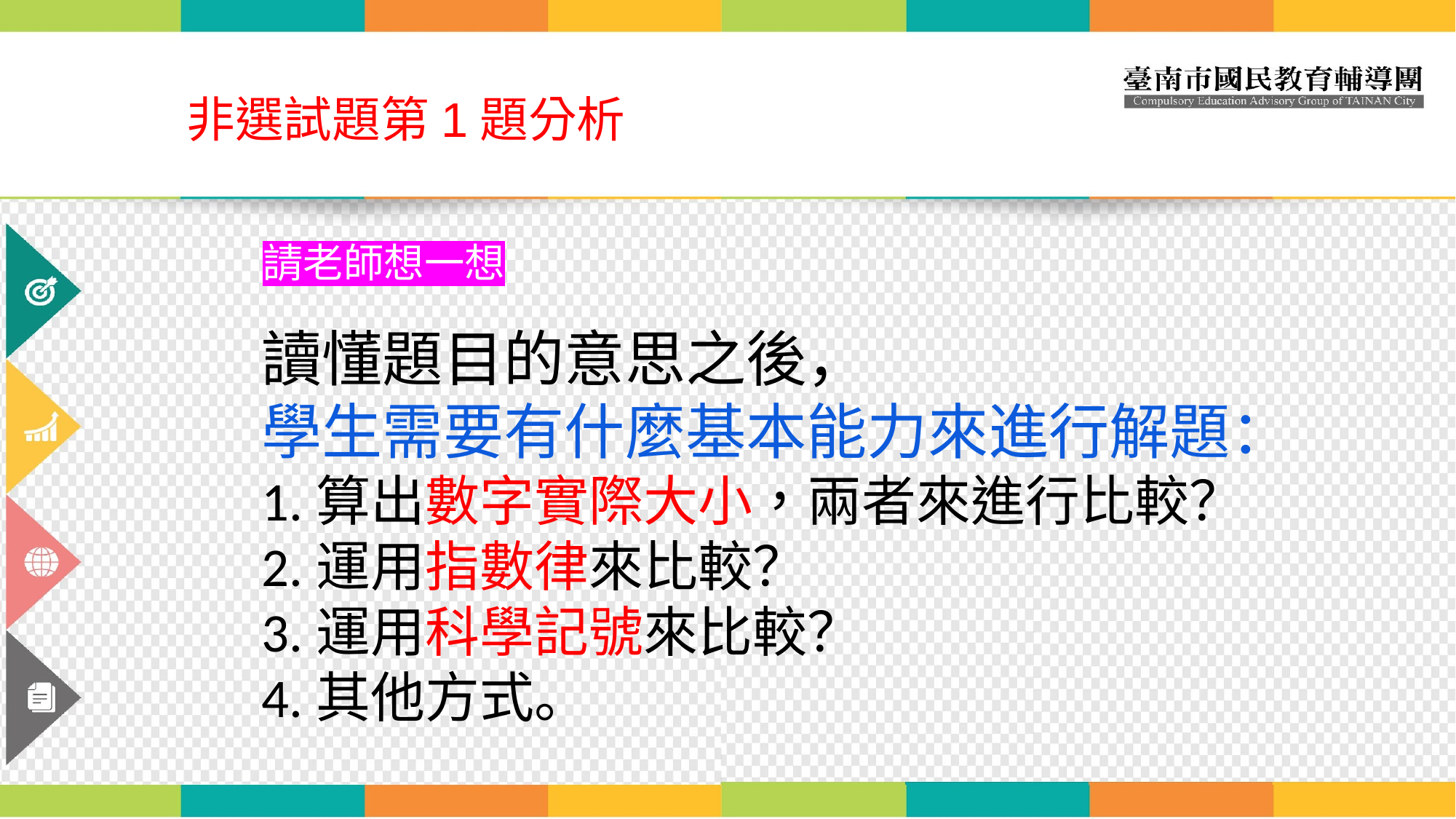

非選試題第1題分析
請老師想一想
讀懂題目的意思之後，
學生需要有什麼基本能力來進行解題：
1.算出數字實際大小，兩者來進行比較？
2.運用指數律來比較？
3.運用科學記號來比較？
4.其他方式。